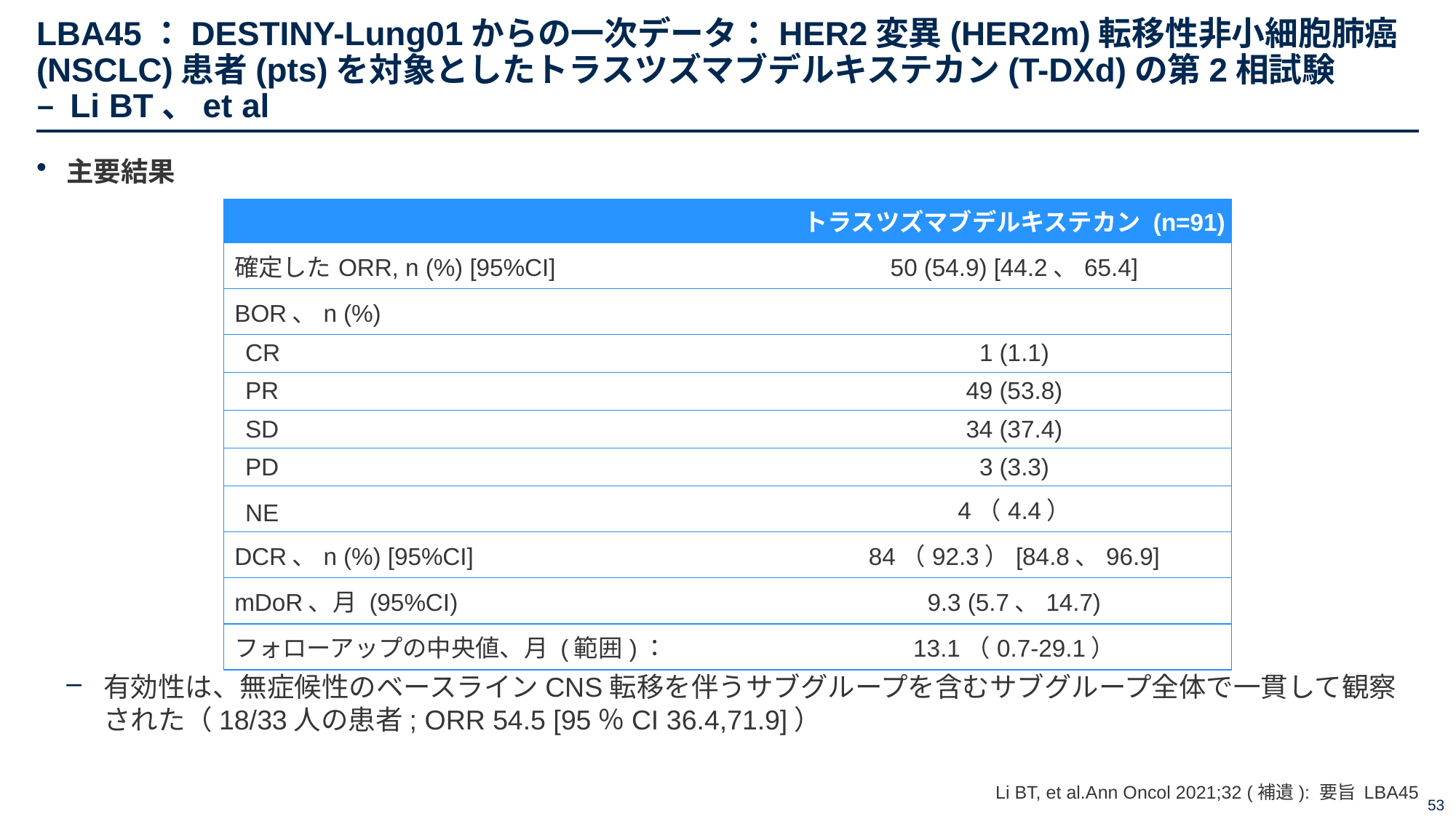

# LBA45：DESTINY-Lung01からの一次データ：HER2変異(HER2m)転移性非小細胞肺癌(NSCLC)患者(pts)を対象としたトラスツズマブデルキステカン(T-DXd)の第2相試験 – Li BT、et al
主要結果
有効性は、無症候性のベースラインCNS転移を伴うサブグループを含むサブグループ全体で一貫して観察された（18/33人の患者; ORR 54.5 [95％CI 36.4,71.9]）

|  | トラスツズマブデルキステカン (n=91) |
| --- | --- |
| 確定したORR, n (%) [95%CI] | 50 (54.9) [44.2、65.4] |
| BOR、n (%) |  |
| CR | 1 (1.1) |
| PR | 49 (53.8) |
| SD | 34 (37.4) |
| PD | 3 (3.3) |
| NE | 4（4.4） |
| DCR、n (%) [95%CI] | 84（92.3）[84.8、96.9] |
| mDoR、月 (95%CI) | 9.3 (5.7、14.7) |
| フォローアップの中央値、月 (範囲)： | 13.1（0.7-29.1） |
Li BT, et al.Ann Oncol 2021;32 (補遺): 要旨 LBA45